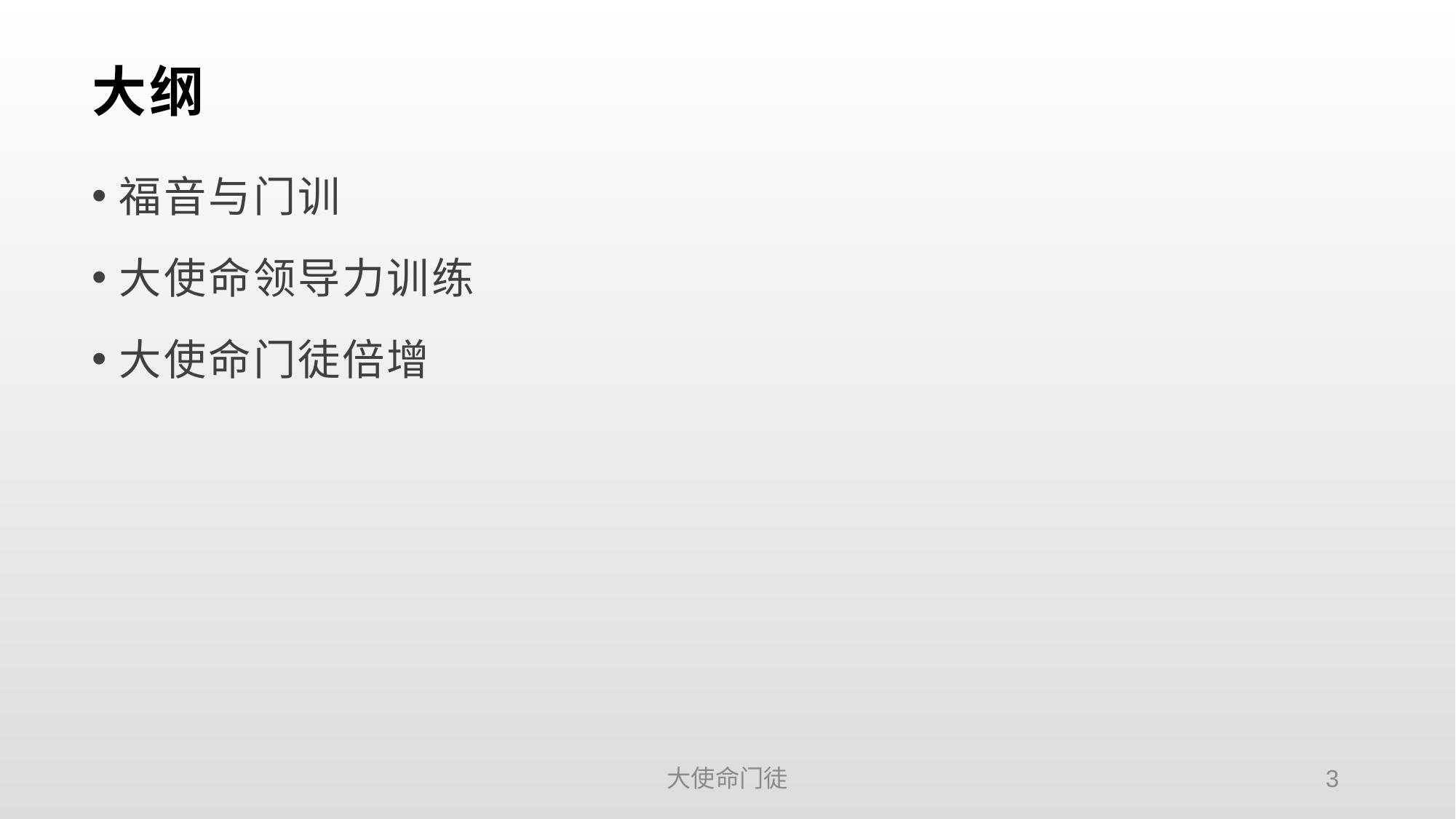

# 大纲
福音与门训
大使命领导力训练
大使命门徒倍增
大使命门徒
3